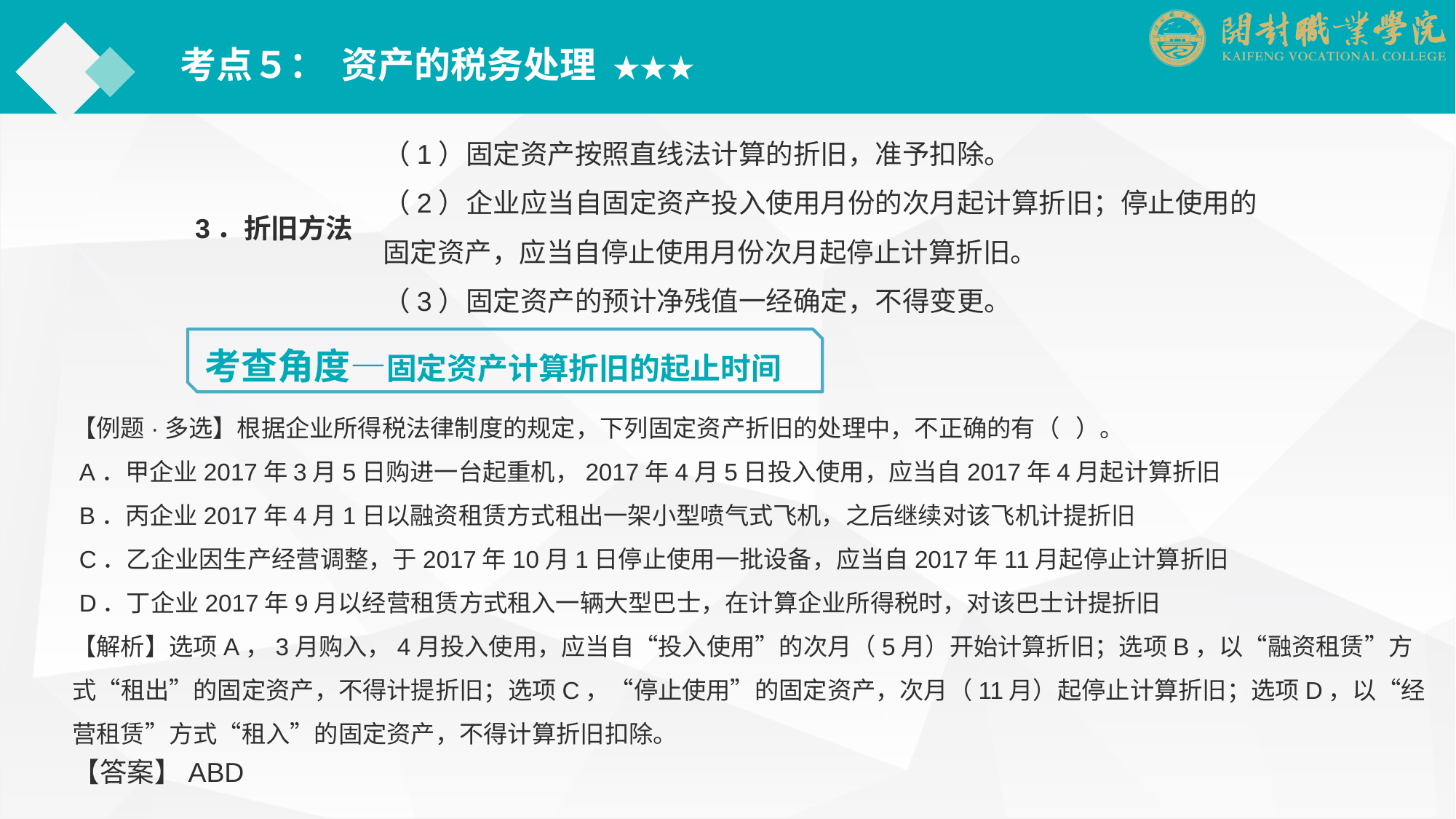

考点５：  资产的税务处理  ★★★
（1）固定资产按照直线法计算的折旧，准予扣除。
（2）企业应当自固定资产投入使用月份的次月起计算折旧；停止使用的固定资产，应当自停止使用月份次月起停止计算折旧。
（3）固定资产的预计净残值一经确定，不得变更。
3．折旧方法

考查角度—固定资产计算折旧的起止时间
【例题·多选】根据企业所得税法律制度的规定，下列固定资产折旧的处理中，不正确的有（   ）。
 A．甲企业2017年3月5日购进一台起重机，2017年4月5日投入使用，应当自2017年4月起计算折旧
 B．丙企业2017年4月1日以融资租赁方式租出一架小型喷气式飞机，之后继续对该飞机计提折旧
 C．乙企业因生产经营调整，于2017年10月1日停止使用一批设备，应当自2017年11月起停止计算折旧
 D．丁企业2017年9月以经营租赁方式租入一辆大型巴士，在计算企业所得税时，对该巴士计提折旧
【解析】选项A，3月购入，4月投入使用，应当自“投入使用”的次月（5月）开始计算折旧；选项B，以“融资租赁”方式“租出”的固定资产，不得计提折旧；选项C，“停止使用”的固定资产，次月（11月）起停止计算折旧；选项D，以“经营租赁”方式“租入”的固定资产，不得计算折旧扣除。
【答案】ABD